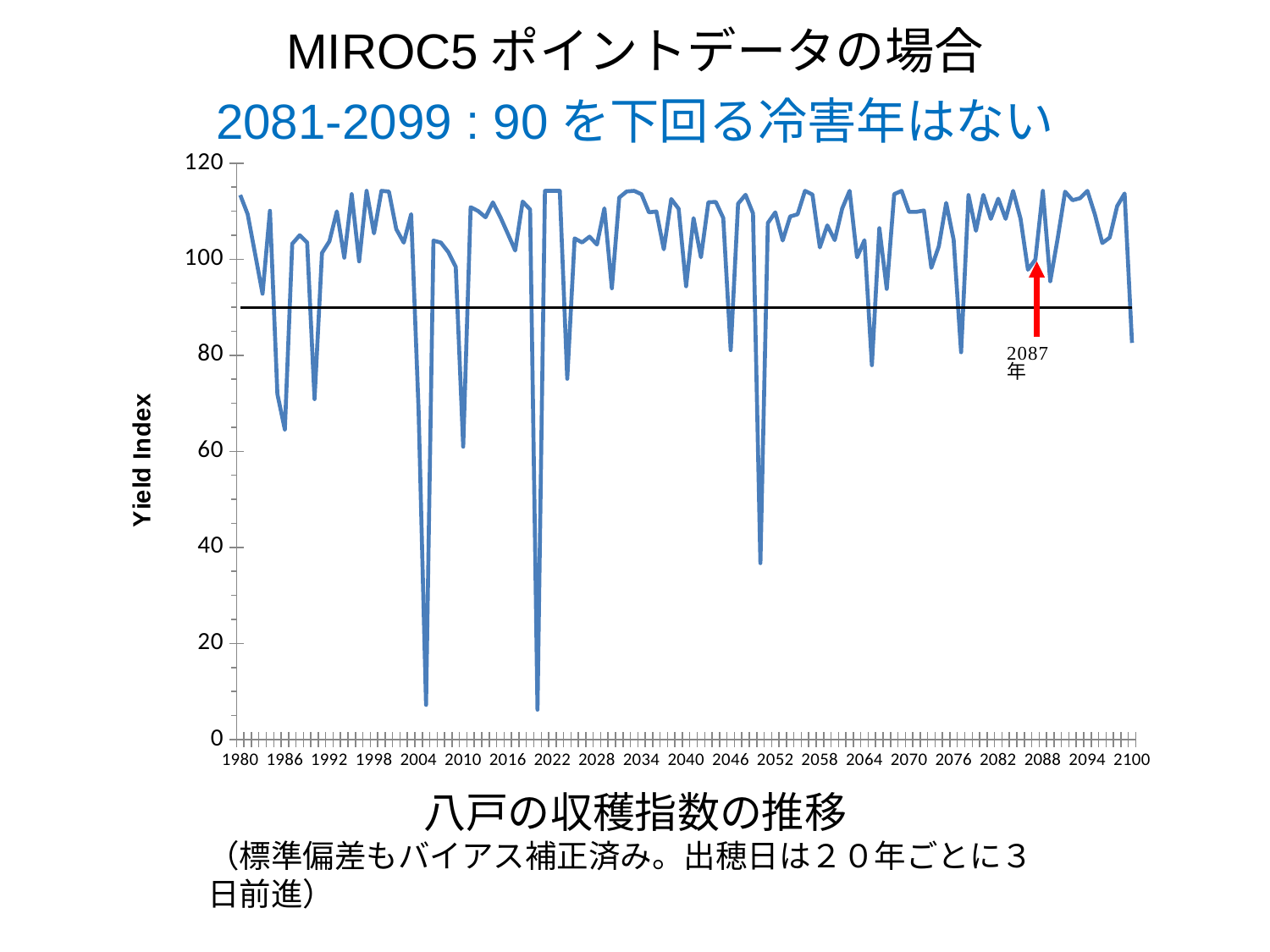

MIROC5ポイントデータの場合
2081-2099 : 90を下回る冷害年はない

### Chart

| Category |  |  |
|---|---|---|
| 1980 | 113.379446679656 | 90.0 |
| 1981 | 109.394511001889 | 90.0 |
| 1982 | 101.130984016265 | 90.0 |
| 1983 | 92.8170091923264 | 90.0 |
| 1984 | 110.086267391072 | 90.0 |
| 1985 | 71.9023236066702 | 90.0 |
| 1986 | 64.548927109876 | 90.0 |
| 1987 | 103.217823931232 | 90.0 |
| 1988 | 104.986432163797 | 90.0 |
| 1989 | 103.489069507922 | 90.0 |
| 1990 | 70.8855777189787 | 90.0 |
| 1991 | 101.312334220035 | 90.0 |
| 1992 | 103.733137307727 | 90.0 |
| 1993 | 109.979594427837 | 90.0 |
| 1994 | 100.328967792529 | 90.0 |
| 1995 | 113.555749322304 | 90.0 |
| 1996 | 99.5599256437905 | 90.0 |
| 1997 | 114.238885833409 | 90.0 |
| 1998 | 105.381959075572 | 90.0 |
| 1999 | 114.238885833409 | 90.0 |
| 2000 | 114.091084437924 | 90.0 |
| 2001 | 106.257273228555 | 90.0 |
| 2002 | 103.460425349308 | 90.0 |
| 2003 | 109.394511001889 | 90.0 |
| 2004 | 68.5540904409956 | 90.0 |
| 2005 | 7.20099405601375 | 90.0 |
| 2006 | 103.884808426669 | 90.0 |
| 2007 | 103.460425349308 | 90.0 |
| 2008 | 101.48643844184 | 90.0 |
| 2009 | 98.40989449358 | 90.0 |
| 2010 | 60.9777455574397 | 90.0 |
| 2011 | 110.835027606916 | 90.0 |
| 2012 | 110.050822894145 | 90.0 |
| 2013 | 108.748071619141 | 90.0 |
| 2014 | 111.837242379693 | 90.0 |
| 2015 | 108.786600767395 | 90.0 |
| 2016 | 105.326222004872 | 90.0 |
| 2017 | 101.813740057356 | 90.0 |
| 2018 | 112.00410655685 | 90.0 |
| 2019 | 110.365599317969 | 90.0 |
| 2020 | 6.20588859014138 | 90.0 |
| 2021 | 114.238885833409 | 90.0 |
| 2022 | 114.238885833409 | 90.0 |
| 2023 | 114.238885833409 | 90.0 |
| 2024 | 75.1153898994744 | 90.0 |
| 2025 | 104.332223940899 | 90.0 |
| 2026 | 103.489069507922 | 90.0 |
| 2027 | 104.698787995246 | 90.0 |
| 2028 | 103.052377272601 | 90.0 |
| 2029 | 110.603535697427 | 90.0 |
| 2030 | 93.9631306663171 | 90.0 |
| 2031 | 112.84952169276 | 90.0 |
| 2032 | 114.112217605466 | 90.0 |
| 2033 | 114.238885833409 | 90.0 |
| 2034 | 113.533887538346 | 90.0 |
| 2035 | 109.763275274189 | 90.0 |
| 2036 | 109.943812736925 | 90.0 |
| 2037 | 102.066185005728 | 90.0 |
| 2038 | 112.530091868128 | 90.0 |
| 2039 | 110.502330768625 | 90.0 |
| 2040 | 94.3741791009136 | 90.0 |
| 2041 | 108.554800899057 | 90.0 |
| 2042 | 100.400682049329 | 90.0 |
| 2043 | 111.86536224831 | 90.0 |
| 2044 | 111.921228312808 | 90.0 |
| 2045 | 108.593528714638 | 90.0 |
| 2046 | 81.0839695725851 | 90.0 |
| 2047 | 111.578398521467 | 90.0 |
| 2048 | 113.423838505233 | 90.0 |
| 2049 | 109.543196879956 | 90.0 |
| 2050 | 36.7211712131674 | 90.0 |
| 2051 | 107.545473472172 | 90.0 |
| 2052 | 109.763275274189 | 90.0 |
| 2053 | 103.909422408789 | 90.0 |
| 2054 | 108.901886062333 | 90.0 |
| 2055 | 109.357104106788 | 90.0 |
| 2056 | 114.238885833409 | 90.0 |
| 2057 | 113.468011889596 | 90.0 |
| 2058 | 102.477297926045 | 90.0 |
| 2059 | 107.05000364725 | 90.0 |
| 2060 | 103.982322205358 | 90.0 |
| 2061 | 110.536195611159 | 90.0 |
| 2062 | 114.238885833409 | 90.0 |
| 2063 | 100.400682049329 | 90.0 |
| 2064 | 103.958169649085 | 90.0 |
| 2065 | 77.9486301766102 | 90.0 |
| 2066 | 106.465842811249 | 90.0 |
| 2067 | 93.8238399693208 | 90.0 |
| 2068 | 113.555749322304 | 90.0 |
| 2069 | 114.238885833409 | 90.0 |
| 2070 | 109.87192013576 | 90.0 |
| 2071 | 109.87192013576 | 90.0 |
| 2072 | 110.156811216292 | 90.0 |
| 2073 | 98.2169267870808 | 90.0 |
| 2074 | 102.683350954995 | 90.0 |
| 2075 | 111.723496595225 | 90.0 |
| 2076 | 104.053988758722 | 90.0 |
| 2077 | 80.6476363751381 | 90.0 |
| 2078 | 113.357165258629 | 90.0 |
| 2079 | 105.92522363845 | 90.0 |
| 2080 | 113.401670616153 | 90.0 |
| 2081 | 108.399608209404 | 90.0 |
| 2082 | 112.605274911567 | 90.0 |
| 2083 | 108.399608209404 | 90.0 |
| 2084 | 114.238885833409 | 90.0 |
| 2085 | 108.43844280055 | 90.0 |
| 2086 | 97.8175746436181 | 90.0 |
| 2087 | 99.9564344657999 | 90.0 |
| 2088 | 114.238885833409 | 90.0 |
| 2089 | 95.4201861155709 | 90.0 |
| 2090 | 104.355049432194 | 90.0 |
| 2091 | 114.06994121059 | 90.0 |
| 2092 | 112.298904286002 | 90.0 |
| 2093 | 112.704123498121 | 90.0 |
| 2094 | 114.238885833409 | 90.0 |
| 2095 | 109.357104106788 | 90.0 |
| 2096 | 103.372364867298 | 90.0 |
| 2097 | 104.514609874132 | 90.0 |
| 2098 | 111.059898112099 | 90.0 |
| 2099 | 113.686004584915 | 90.0 |
| 2100 | 82.579939193633 | 90.0 |
八戸の収穫指数の推移
（標準偏差もバイアス補正済み。出穂日は２０年ごとに３日前進）